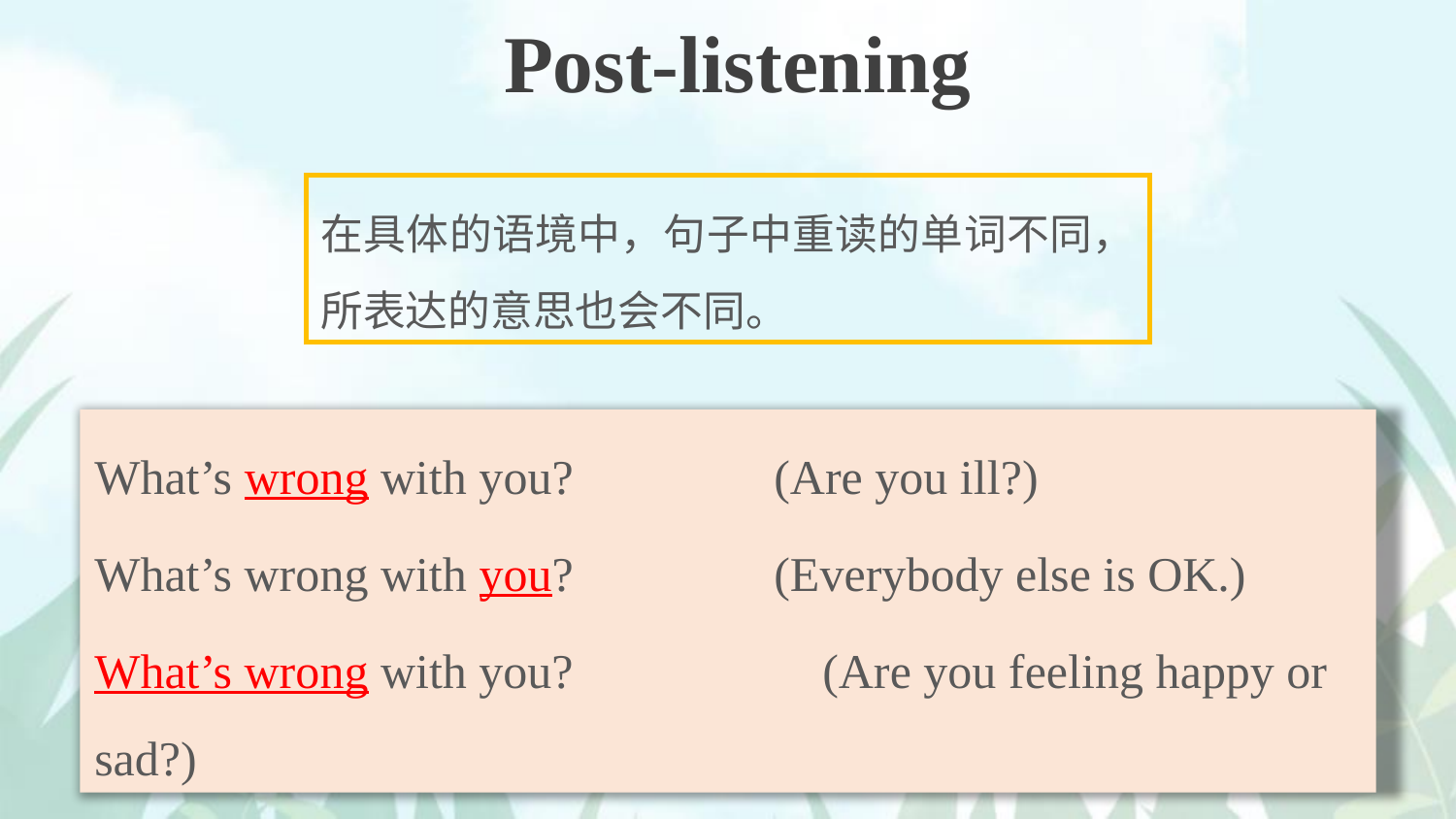

Post-listening
在具体的语境中，句子中重读的单词不同，所表达的意思也会不同。
What’s wrong with you?	        (Are you ill?)
What’s wrong with you?	        (Everybody else is OK.)
What’s wrong with you?		(Are you feeling happy or sad?)